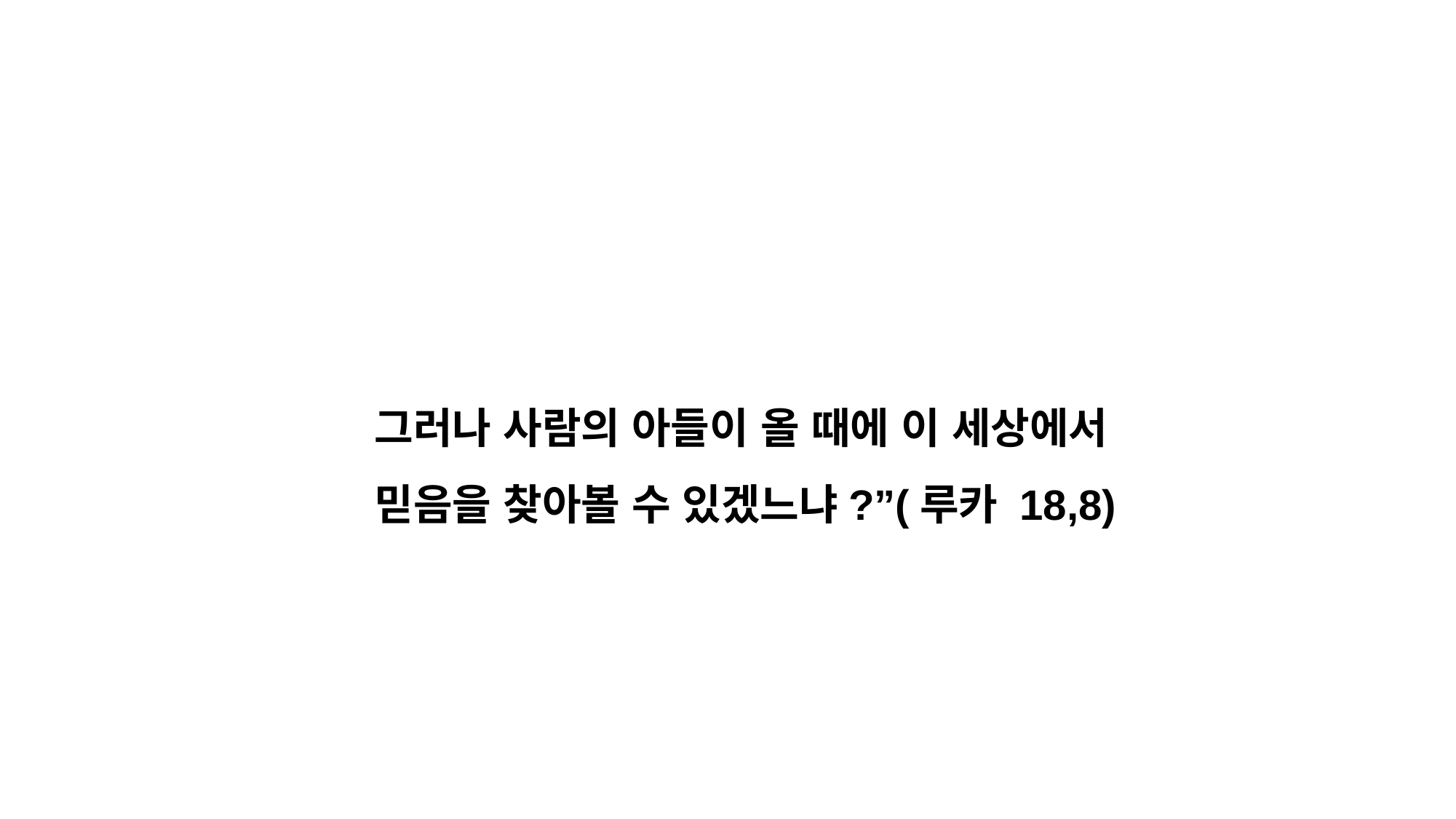

그러나 사람의 아들이 올 때에 이 세상에서 믿음을 찾아볼 수 있겠느냐?”(루카 18,8)